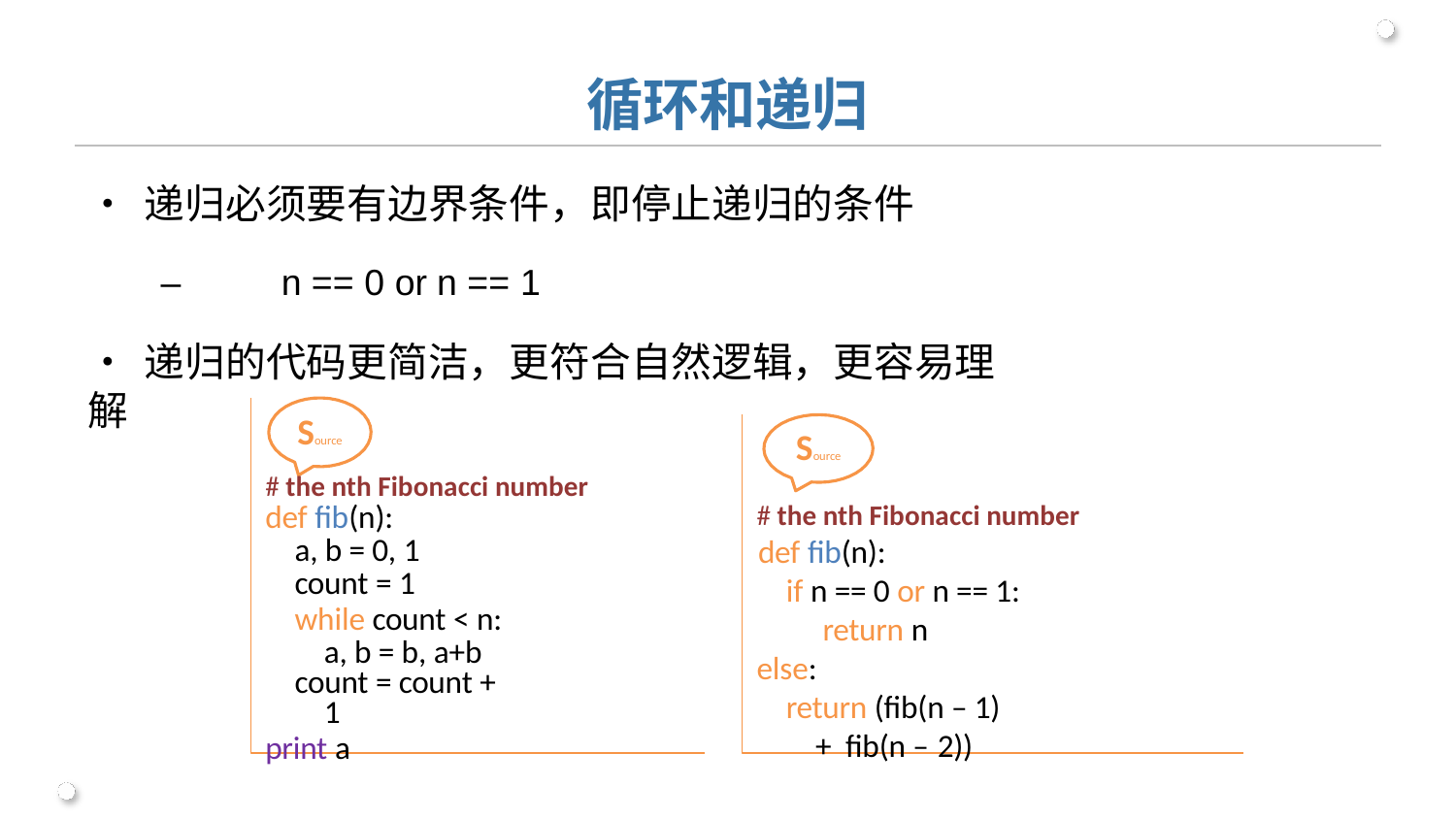

# 循环和递归
•	递归必须要有边界条件，即停止递归的条件
–	n == 0 or n == 1

•	递归的代码更简洁，更符合自然逻辑，更容易理解

Source
# the nth Fibonacci number
def fib(n):
a, b = 0, 1
count = 1
while count < n:  a, b = b, a+b
count = count + 1
print a

Source
# the nth Fibonacci number
def fib(n):
if n == 0 or n == 1:  return n
else:
return (fib(n – 1)  +  fib(n – 2))